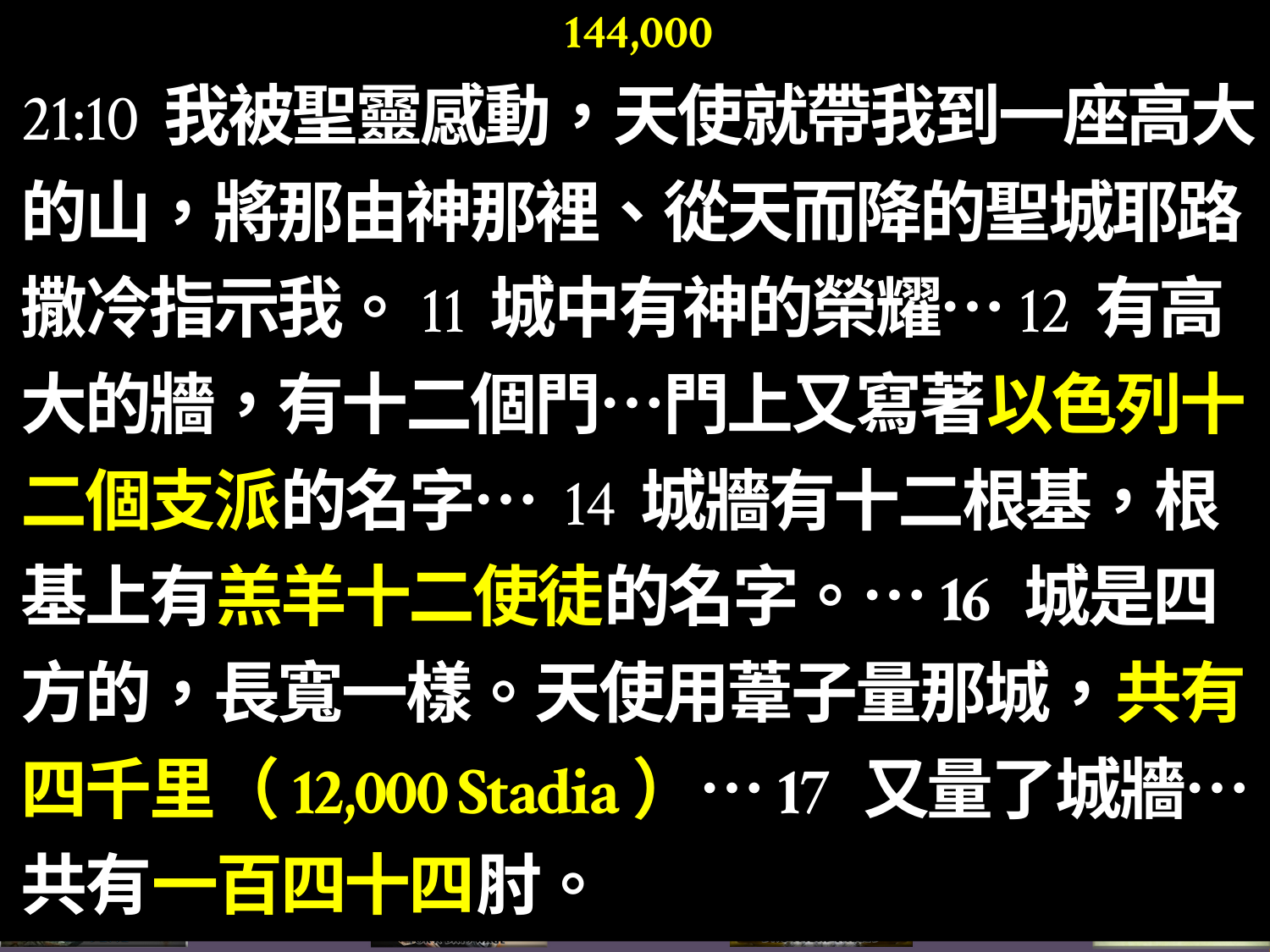

144,000
21:10 我被聖靈感動，天使就帶我到一座高大的山，將那由神那裡、從天而降的聖城耶路撒冷指示我。11 城中有神的榮耀…12 有高大的牆，有十二個門…門上又寫著以色列十二個支派的名字… 14 城牆有十二根基，根基上有羔羊十二使徒的名字。…16  城是四方的，長寬一樣。天使用葦子量那城，共有四千里（12,000 Stadia）…17  又量了城牆…共有一百四十四肘。